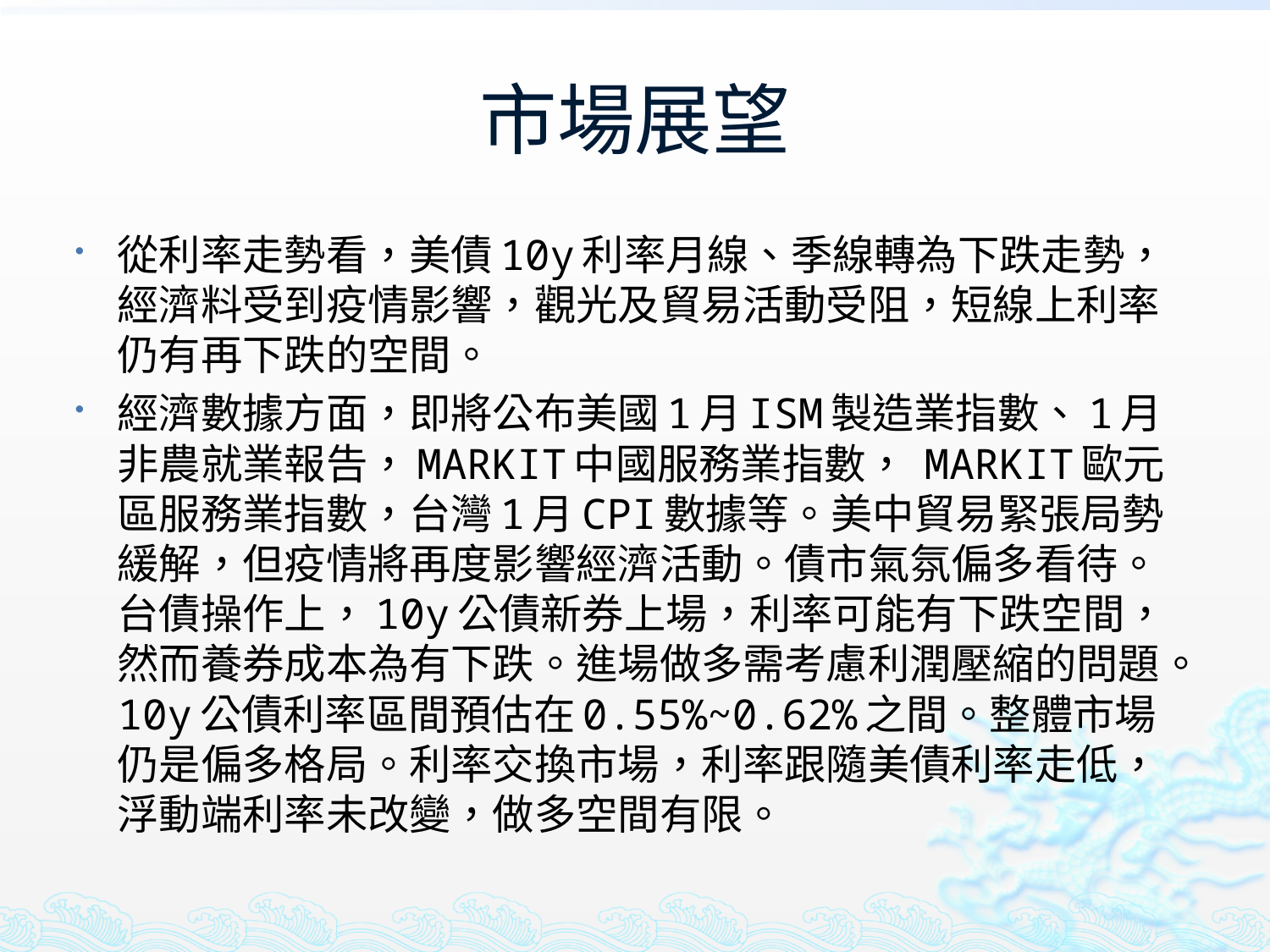

# 市場展望
從利率走勢看，美債10y利率月線、季線轉為下跌走勢，經濟料受到疫情影響，觀光及貿易活動受阻，短線上利率仍有再下跌的空間。
經濟數據方面，即將公布美國1月ISM製造業指數、1月非農就業報告，MARKIT中國服務業指數， MARKIT歐元區服務業指數，台灣1月CPI數據等。美中貿易緊張局勢緩解，但疫情將再度影響經濟活動。債市氣氛偏多看待。台債操作上，10y公債新券上場，利率可能有下跌空間，然而養券成本為有下跌。進場做多需考慮利潤壓縮的問題。10y公債利率區間預估在0.55%~0.62%之間。整體市場仍是偏多格局。利率交換市場，利率跟隨美債利率走低，浮動端利率未改變，做多空間有限。